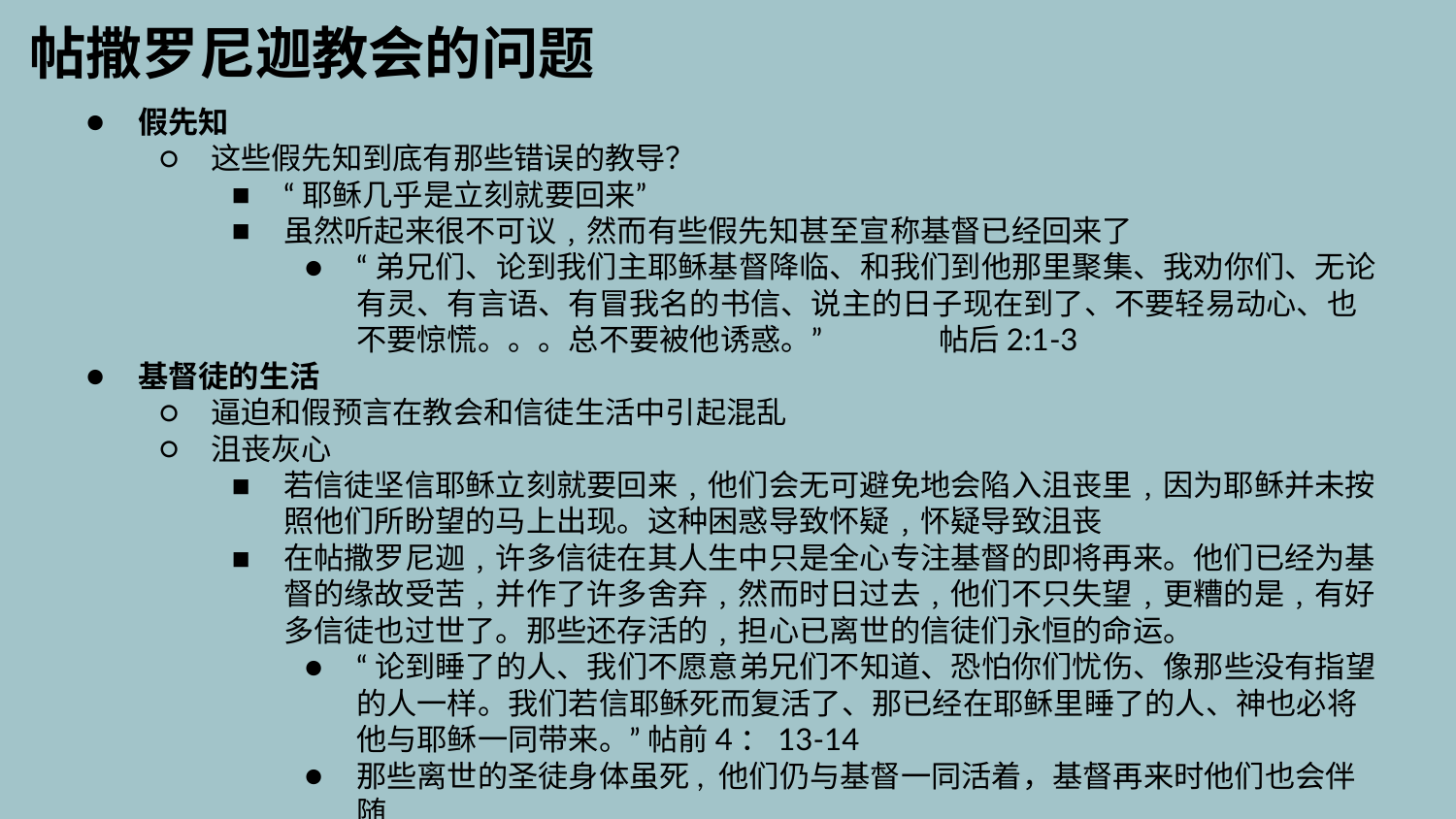

帖撒罗尼迦教会的问题
假先知
这些假先知到底有那些错误的教导？
“耶稣几乎是立刻就要回来”
虽然听起来很不可议﹐然而有些假先知甚至宣称基督已经回来了
“弟兄们、论到我们主耶稣基督降临、和我们到他那里聚集、我劝你们、无论有灵、有言语、有冒我名的书信、说主的日子现在到了、不要轻易动心、也不要惊慌。。。总不要被他诱惑。”	帖后2:1-3
基督徒的生活
逼迫和假预言在教会和信徒生活中引起混乱
沮丧灰心​​
若信徒坚信耶稣立刻就要回来﹐他们会无可避免地会陷入沮丧里﹐因为耶稣并未按照他们所盼望的马上出现。这种困惑导致怀疑﹐怀疑导致沮丧
在帖撒罗尼迦﹐许多信徒在其人生中只是全心专注基督的即将再来。他们已经为基督的缘故受苦﹐并作了许多舍弃﹐然而时日过去﹐他们不只失望﹐更糟的是﹐有好多信徒也过世了。那些还存活的﹐担心已离世的信徒们永恒的命运。
“论到睡了的人、我们不愿意弟兄们不知道、恐怕你们忧伤、像那些没有指望的人一样。我们若信耶稣死而复活了、那已经在耶稣里睡了的人、神也必将他与耶稣一同带来。”	帖前4：13-14
那些离世的圣徒身体虽死, 他们仍与基督一同活着，基督再来时他们也会伴随